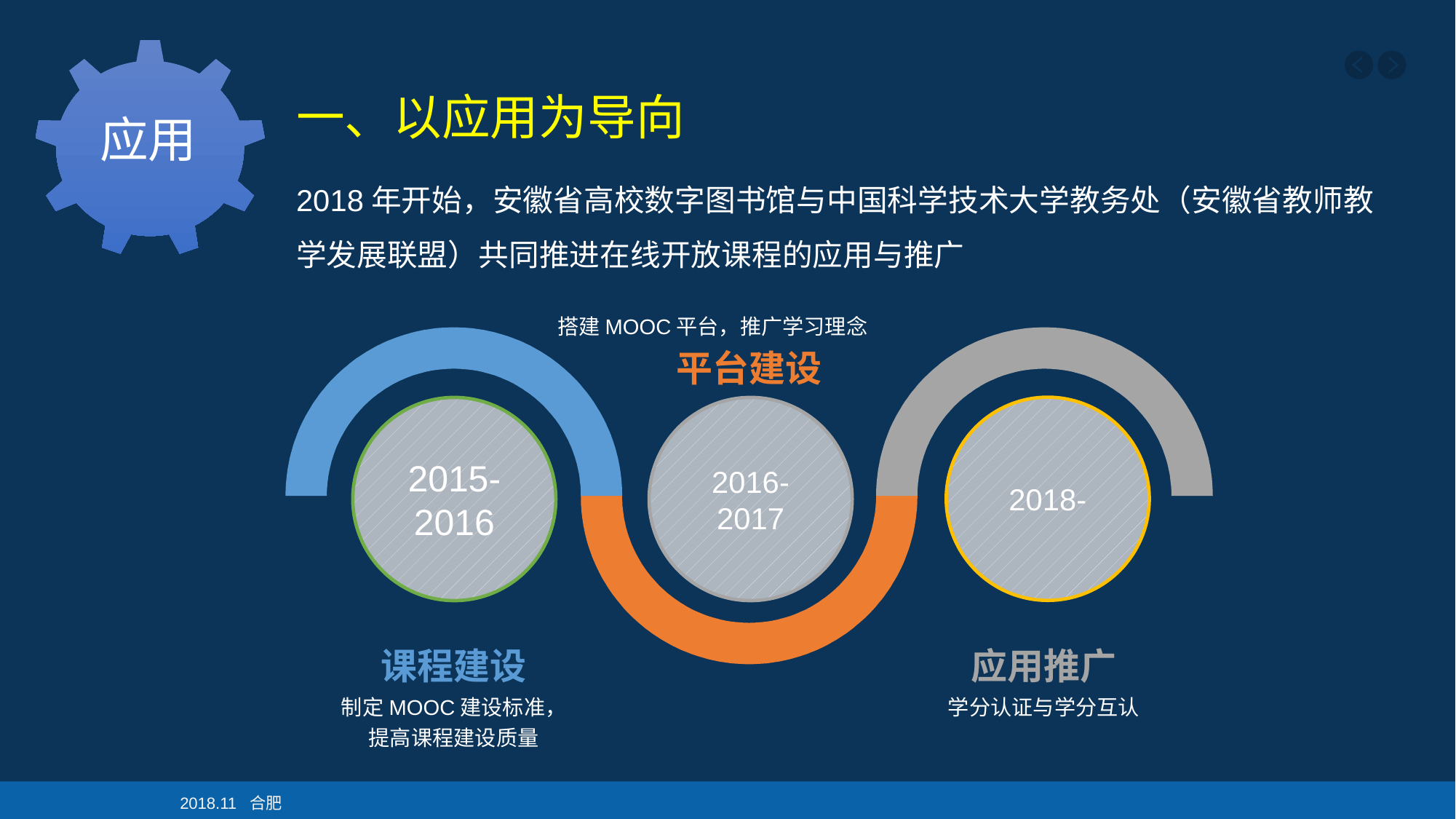

应用
一、以应用为导向
2018年开始，安徽省高校数字图书馆与中国科学技术大学教务处（安徽省教师教学发展联盟）共同推进在线开放课程的应用与推广
搭建MOOC平台，推广学习理念
平台建设

2018-
2015-2016
2016-2017

课程建设
制定MOOC建设标准，提高课程建设质量
应用推广
学分认证与学分互认